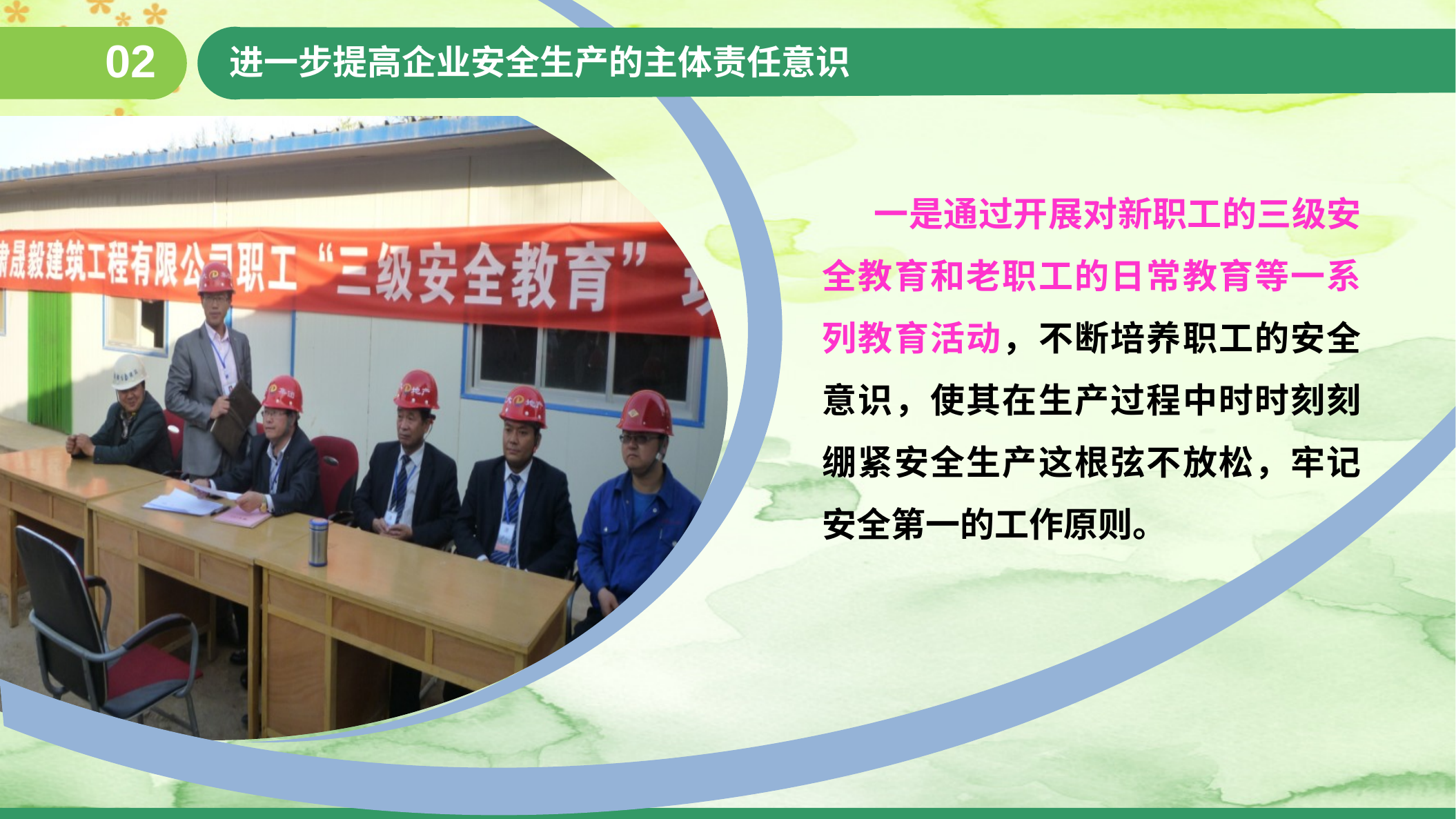

02

进一步提高企业安全生产的主体责任意识

一是通过开展对新职工的三级安全教育和老职工的日常教育等一系列教育活动，不断培养职工的安全意识，使其在生产过程中时时刻刻绷紧安全生产这根弦不放松，牢记安全第一的工作原则。

13